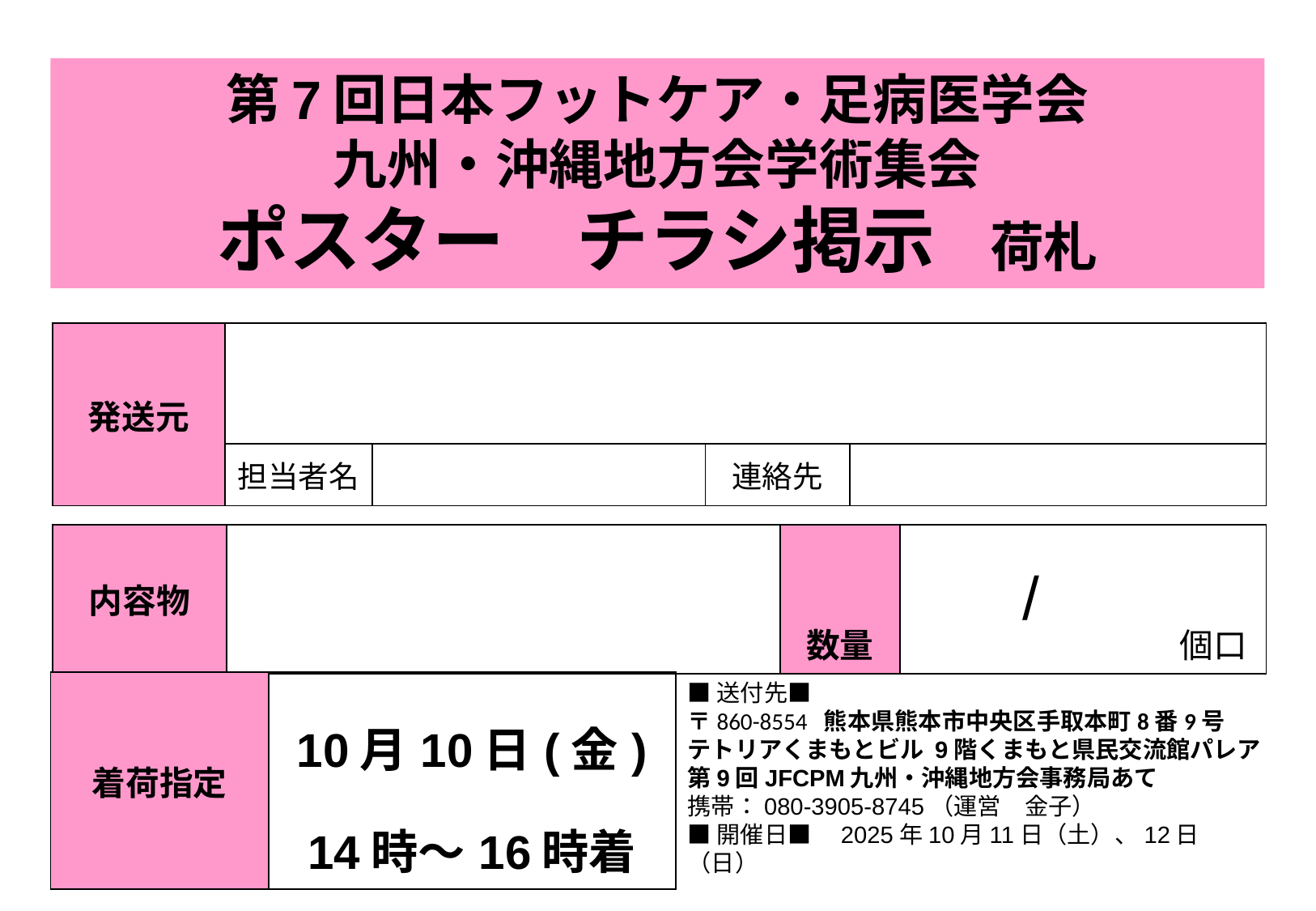

# 第7回日本フットケア・足病医学会 九州・沖縄地方会学術集会 ポスター　チラシ掲示　荷札
| 発送元 |  |  |  |  |
| --- | --- | --- | --- | --- |
|  | 担当者名 |  | 連絡先 |  |
| 内容物 |  | 数量 |  | / |  | 個口 |
| --- | --- | --- | --- | --- | --- | --- |
| 着荷指定 | 10月10日(金) 14時～16時着 |
| --- | --- |
■送付先■
〒860-8554  熊本県熊本市中央区手取本町8番9号
テトリアくまもとビル 9階くまもと県民交流館パレア
第9回JFCPM九州・沖縄地方会事務局あて
携帯：080-3905-8745（運営　金子）
■開催日■　2025年10月11日（土）、12日（日）